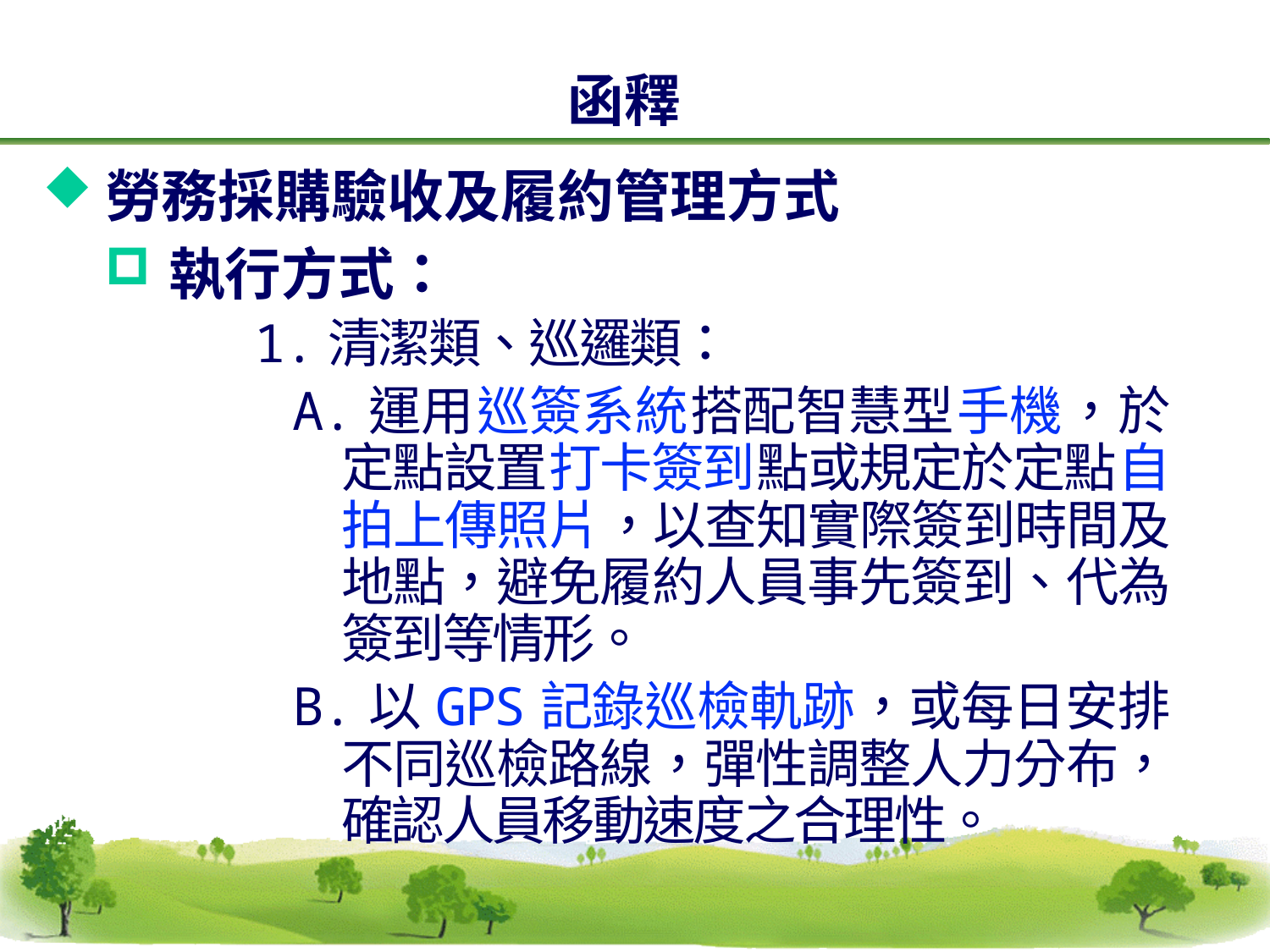

函釋
勞務採購驗收及履約管理方式
執行方式：
1.清潔類、巡邏類：
A.運用巡簽系統搭配智慧型手機，於定點設置打卡簽到點或規定於定點自拍上傳照片，以查知實際簽到時間及地點，避免履約人員事先簽到、代為簽到等情形。
B.以GPS記錄巡檢軌跡，或每日安排不同巡檢路線，彈性調整人力分布，確認人員移動速度之合理性。